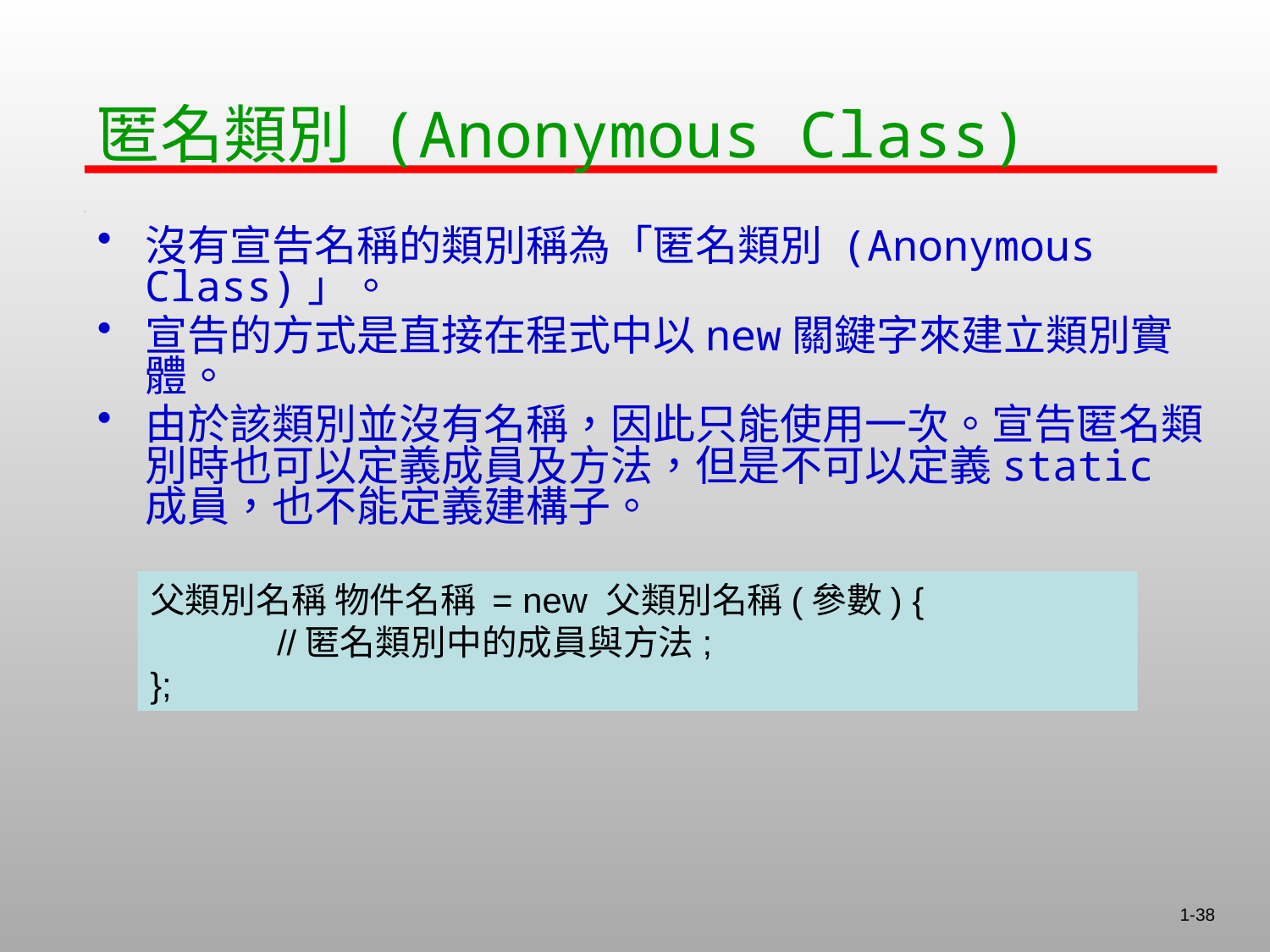

匿名類別 (Anonymous Class)
沒有宣告名稱的類別稱為「匿名類別 (Anonymous Class)」。
宣告的方式是直接在程式中以new關鍵字來建立類別實體。
由於該類別並沒有名稱，因此只能使用一次。宣告匿名類別時也可以定義成員及方法，但是不可以定義static成員，也不能定義建構子。

父類別名稱 物件名稱 = new 父類別名稱(參數) {
	//匿名類別中的成員與方法;
};
1-38